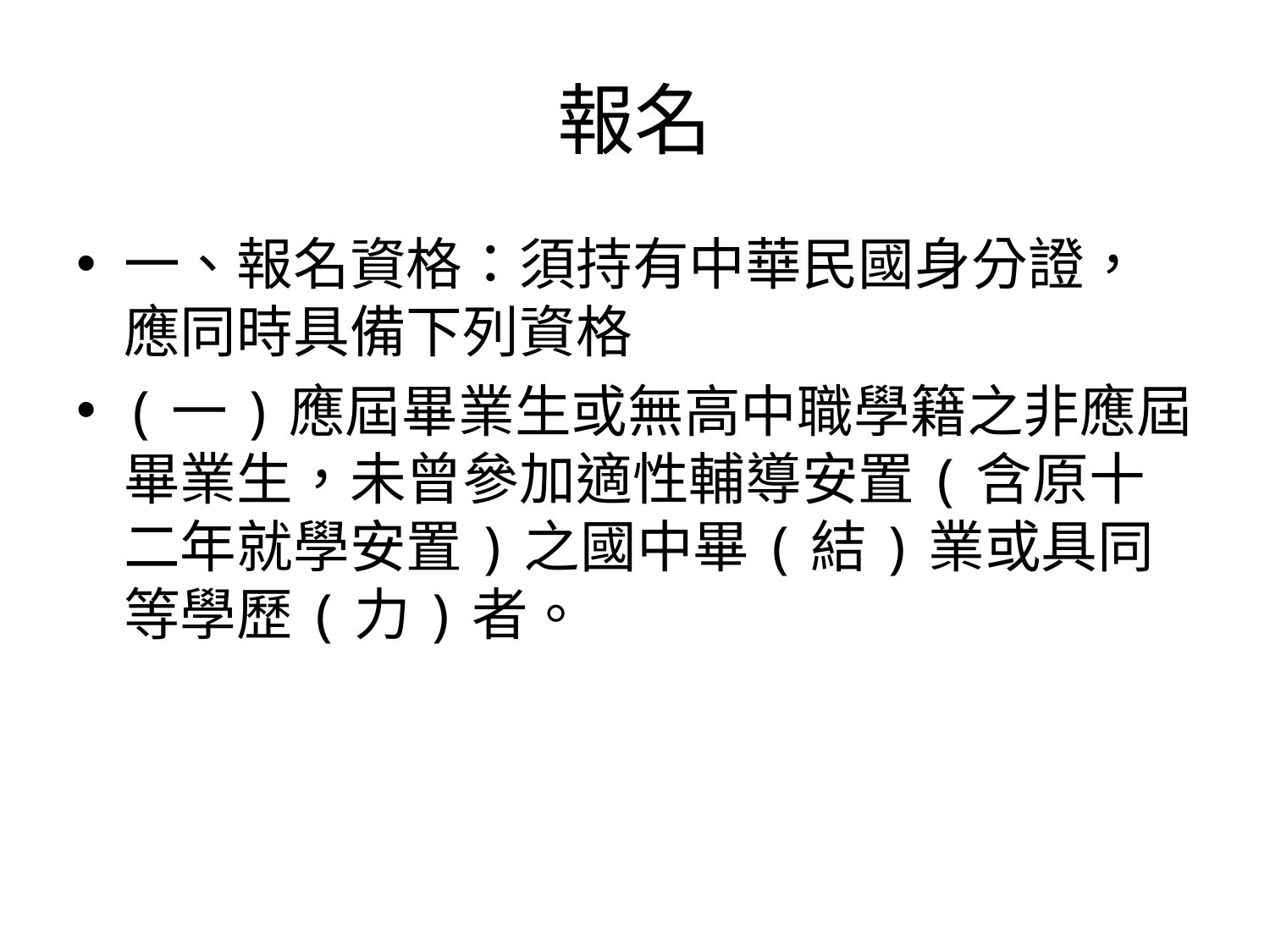

# 報名
一、報名資格：須持有中華民國身分證，應同時具備下列資格
(一)應屆畢業生或無高中職學籍之非應屆畢業生，未曾參加適性輔導安置(含原十二年就學安置)之國中畢(結)業或具同等學歷(力)者。